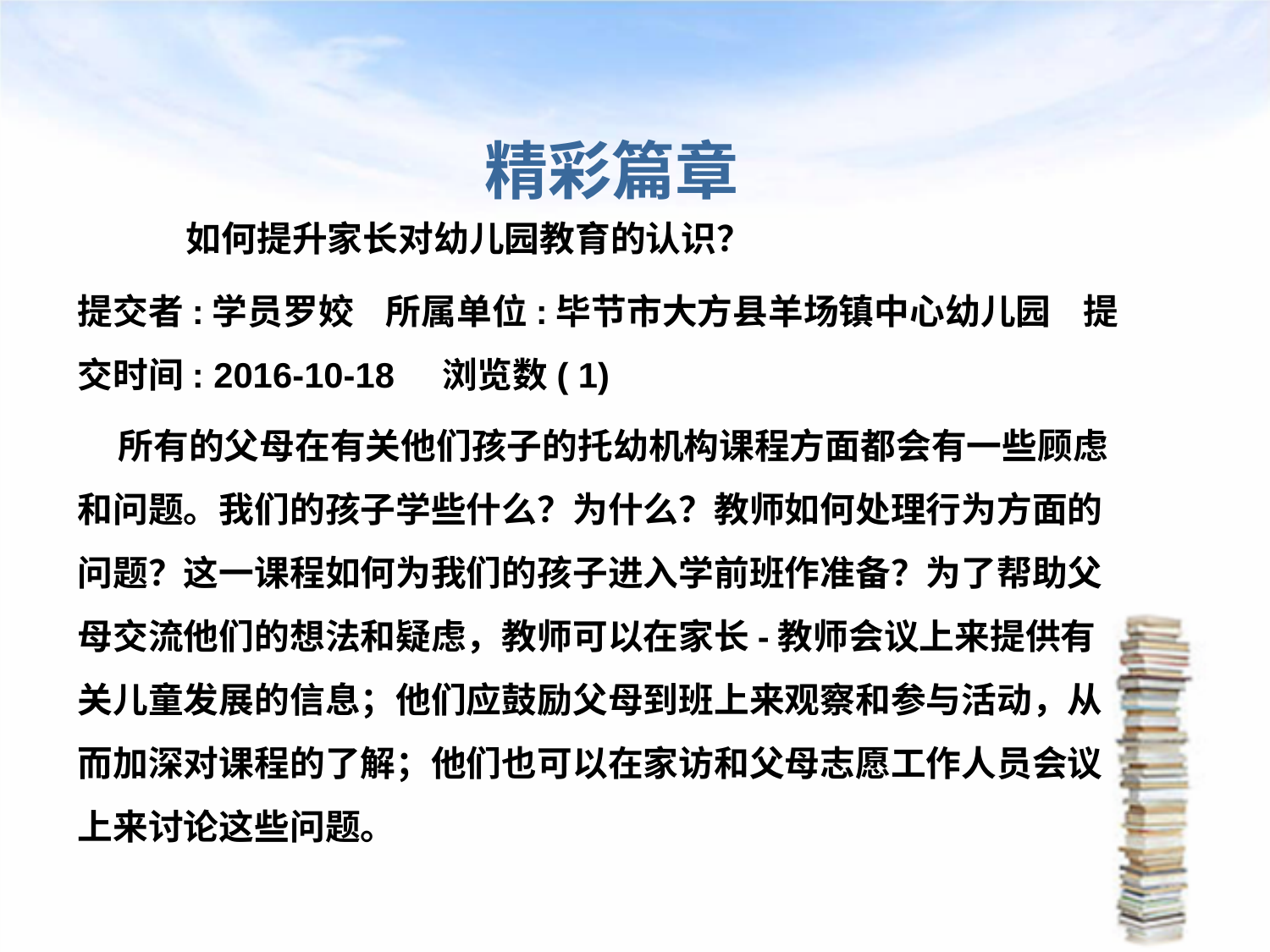

# 精彩篇章
            如何提升家长对幼儿园教育的认识？
提交者:学员罗姣    所属单位:毕节市大方县羊场镇中心幼儿园    提交时间: 2016-10-18    浏览数( 1)
    所有的父母在有关他们孩子的托幼机构课程方面都会有一些顾虑和问题。我们的孩子学些什么？为什么？教师如何处理行为方面的问题？这一课程如何为我们的孩子进入学前班作准备？为了帮助父母交流他们的想法和疑虑，教师可以在家长-教师会议上来提供有关儿童发展的信息；他们应鼓励父母到班上来观察和参与活动，从而加深对课程的了解；他们也可以在家访和父母志愿工作人员会议上来讨论这些问题。